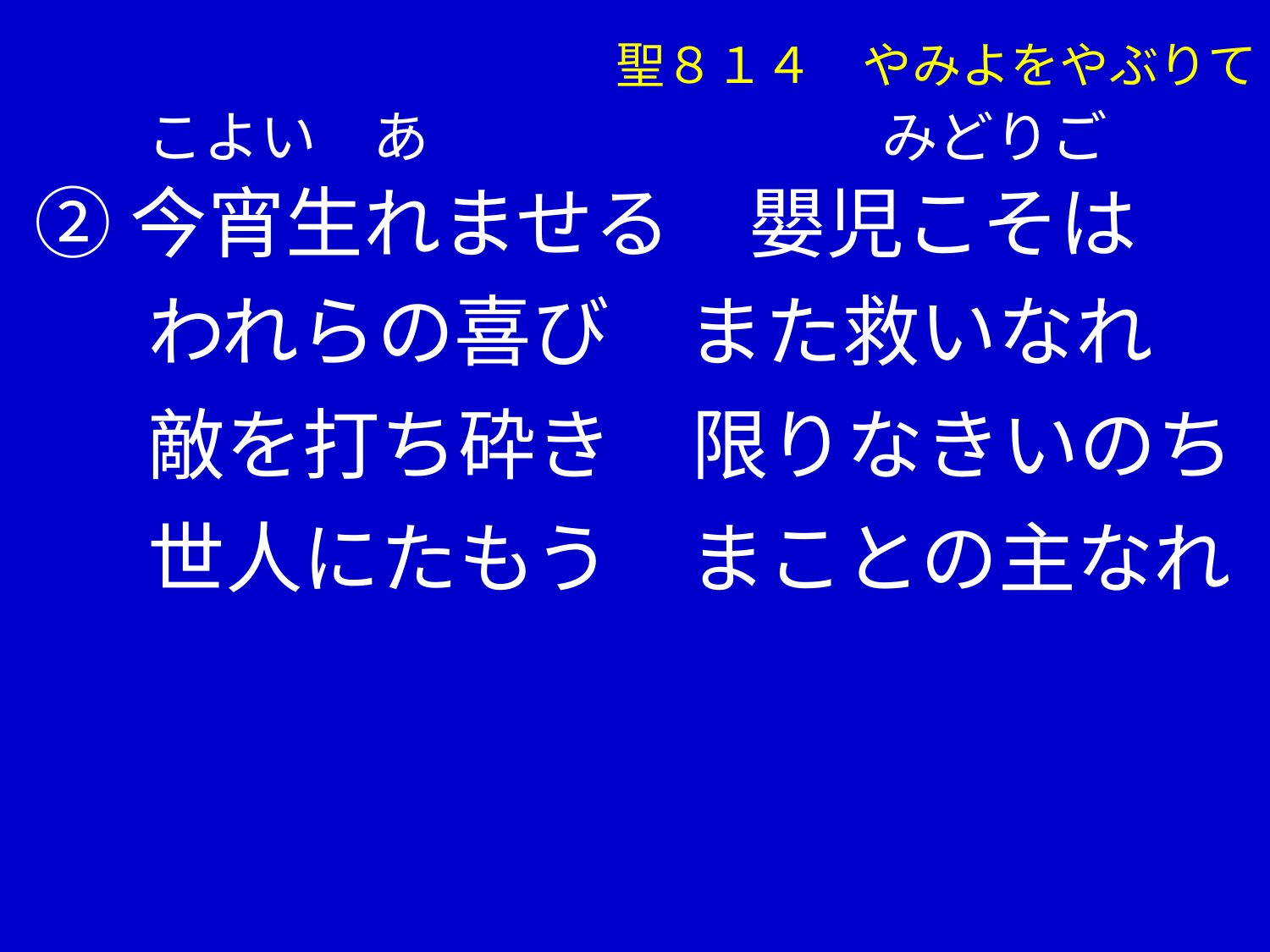

聖８１４　やみよをやぶりて
　　こよい　あ　　　　　　　　みどりご
②今宵生れませる　嬰児こそは
 　われらの喜び　また救いなれ
 　敵を打ち砕き　限りなきいのち
 　世人にたもう　まことの主なれ